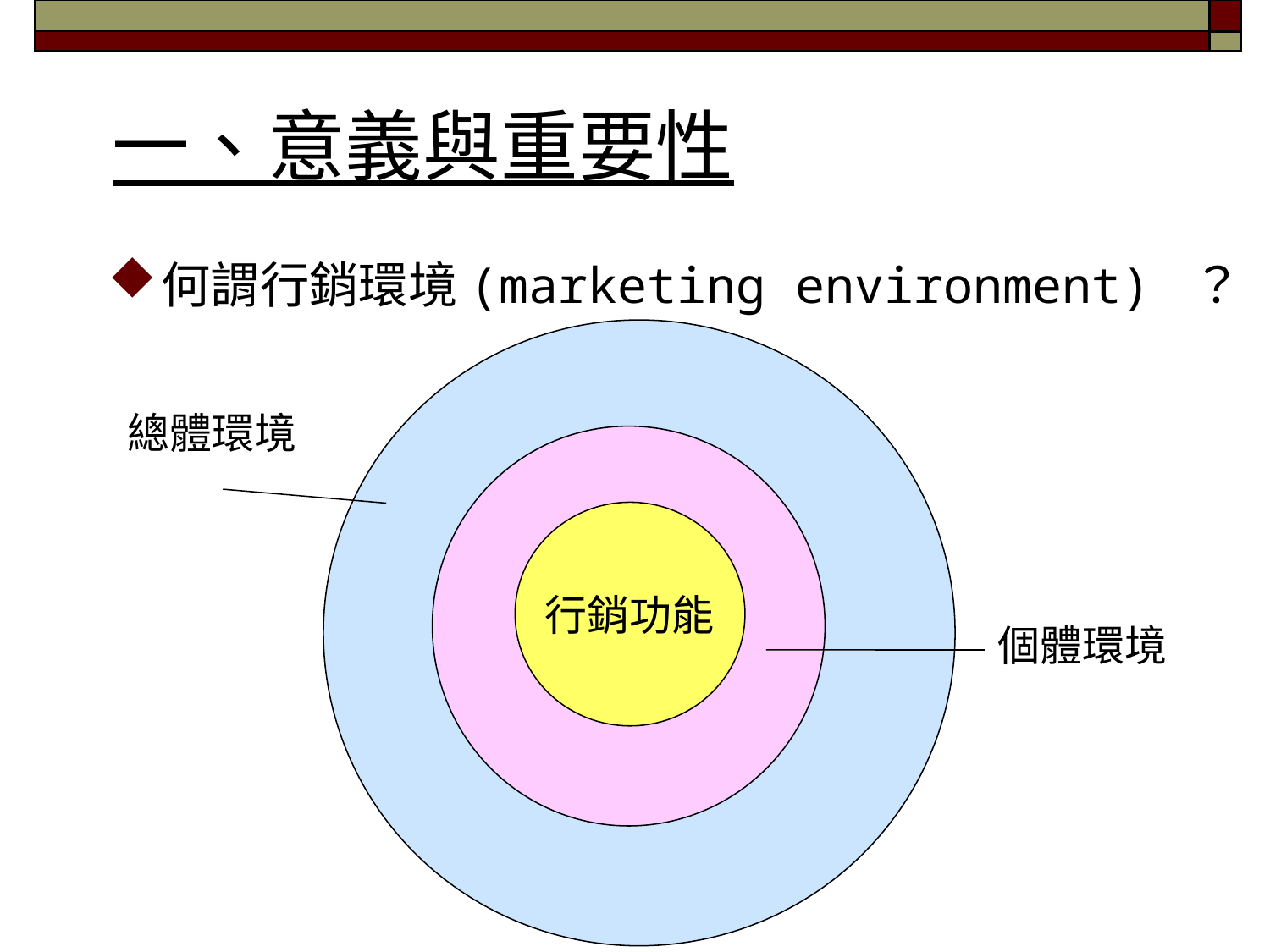

# 一、意義與重要性
何謂行銷環境(marketing environment) ？

總體環境

個體環境

行銷功能
4/51